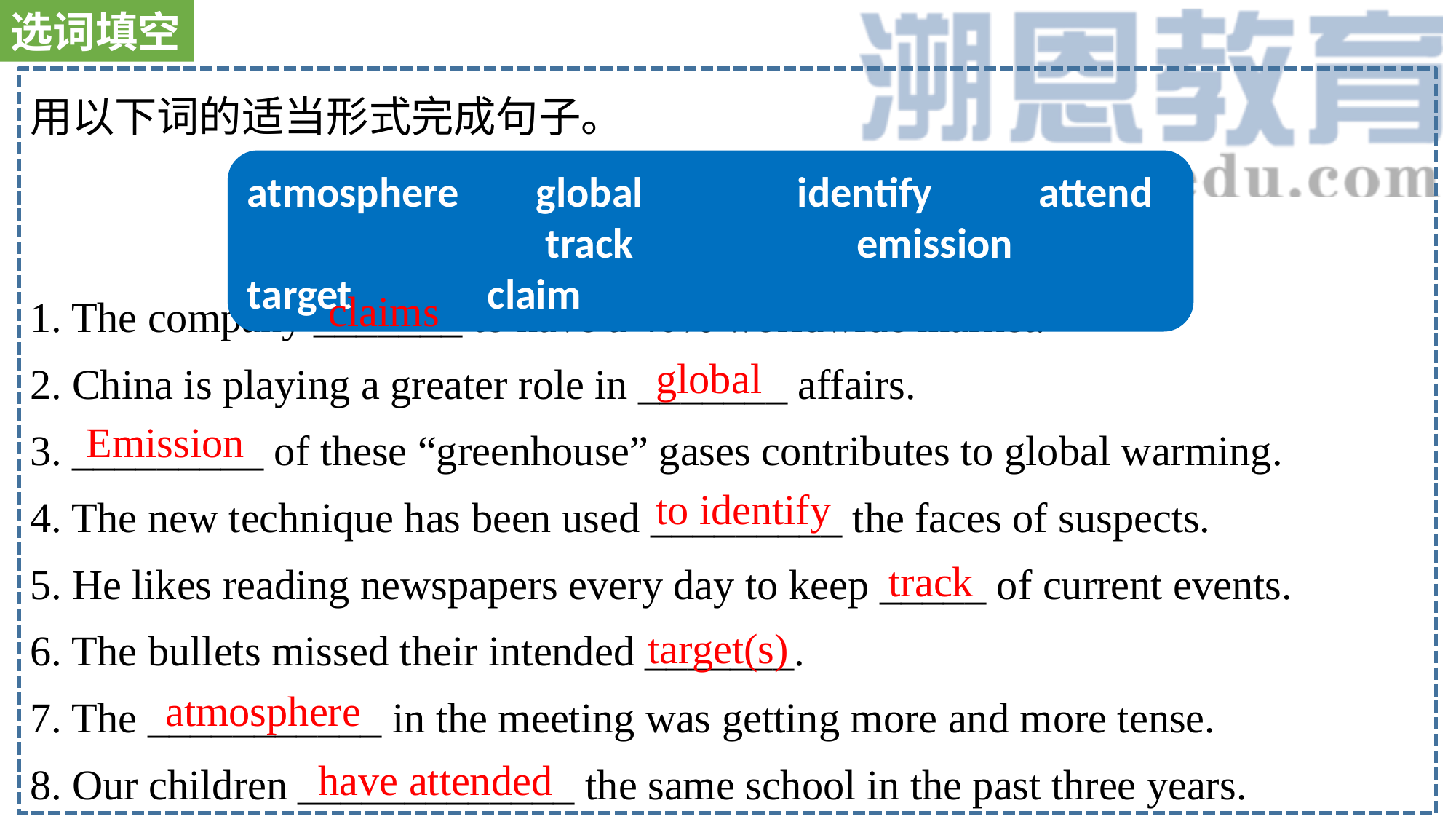

选词填空
用以下词的适当形式完成句子。

1. The company _______ to have a 40% worldwide market.
2. China is playing a greater role in _______ affairs.
3. _________ of these “greenhouse” gases contributes to global warming.
4. The new technique has been used _________ the faces of suspects.
5. He likes reading newspapers every day to keep _____ of current events.
6. The bullets missed their intended _______.
7. The ___________ in the meeting was getting more and more tense.
8. Our children _____________ the same school in the past three years.
atmosphere        global                identify           attend                                  track	                  emission            target              claim
claims
global
Emission
to identify
track
 target(s)
atmosphere
have attended